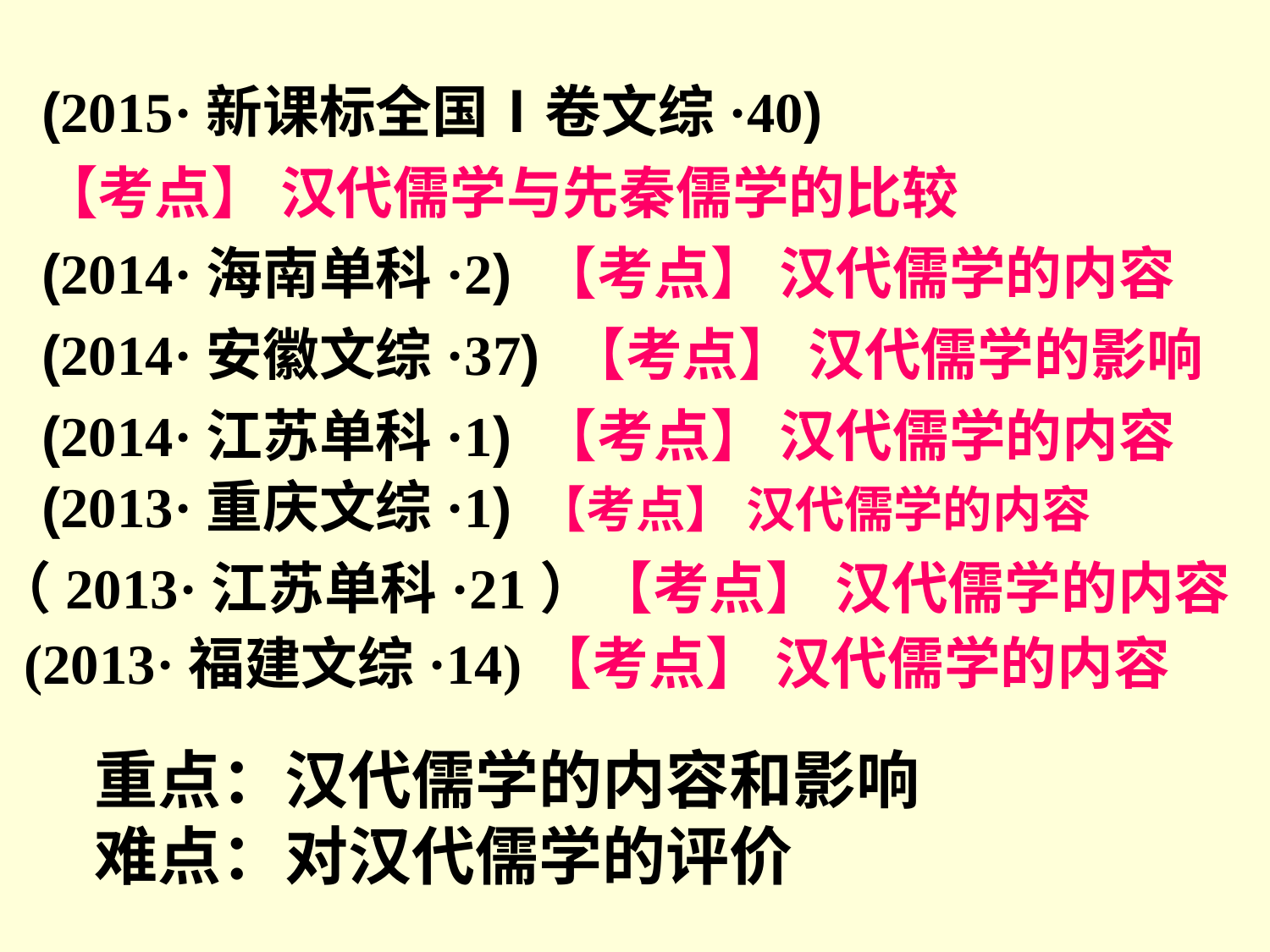

(2015·新课标全国Ⅰ卷文综·40)
【考点】 汉代儒学与先秦儒学的比较
(2014·海南单科·2) 【考点】 汉代儒学的内容
(2014·安徽文综·37) 【考点】 汉代儒学的影响
(2014·江苏单科·1) 【考点】 汉代儒学的内容
(2013·重庆文综·1) 【考点】 汉代儒学的内容
（2013·江苏单科·21）【考点】 汉代儒学的内容

(2013·福建文综·14)【考点】 汉代儒学的内容

重点：汉代儒学的内容和影响
难点：对汉代儒学的评价